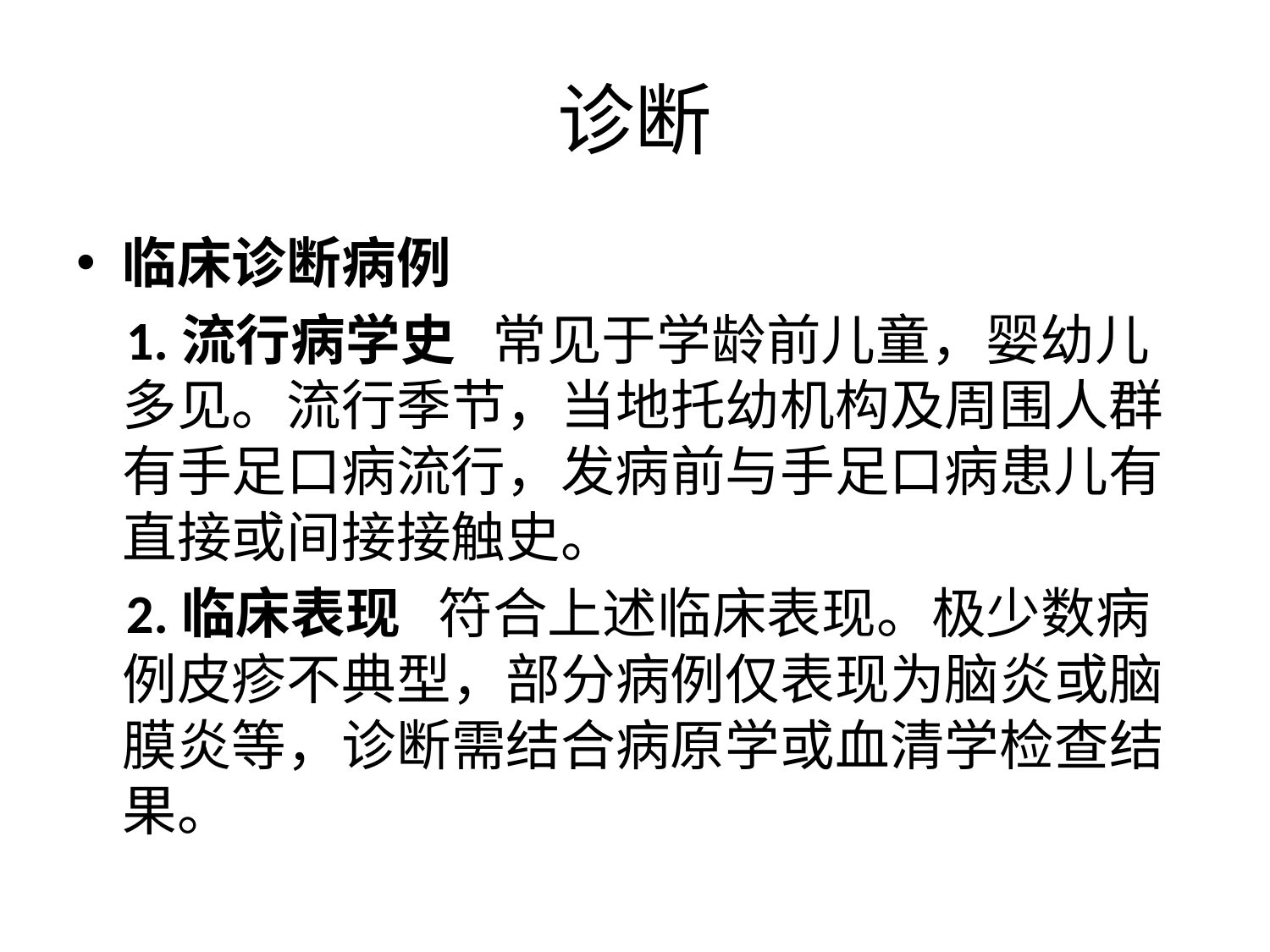

# 诊断
临床诊断病例
    1.流行病学史   常见于学龄前儿童，婴幼儿多见。流行季节，当地托幼机构及周围人群有手足口病流行，发病前与手足口病患儿有直接或间接接触史。
    2.临床表现   符合上述临床表现。极少数病例皮疹不典型，部分病例仅表现为脑炎或脑膜炎等，诊断需结合病原学或血清学检查结果。